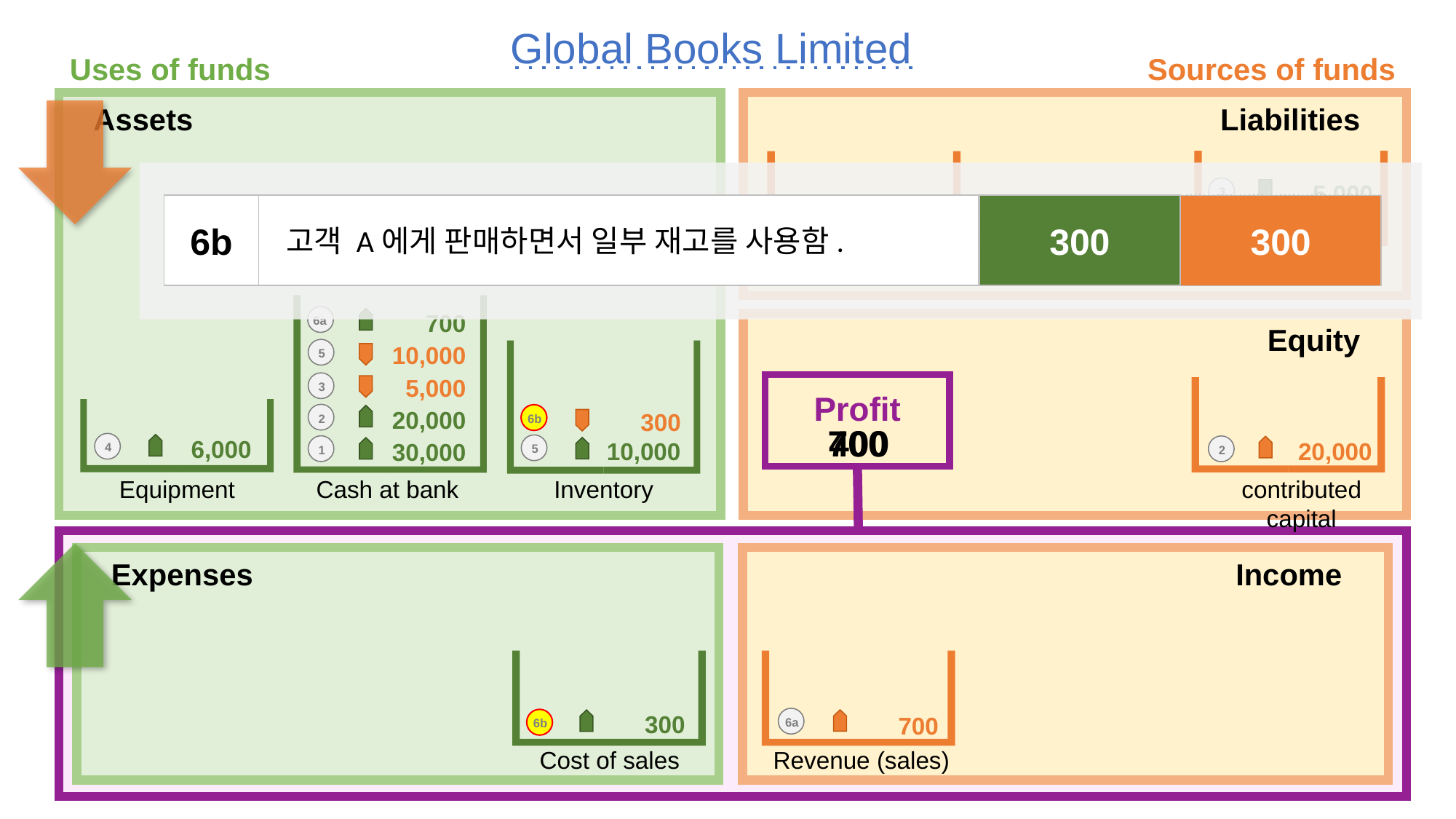

Global Books Limited
Uses of funds
Sources of funds
_Assets
Liabilities_
Equity_
Profit

_Expenses
Income_

5,000

3

300
6b
Cost of sales
300
Inventory
300
고객 A에게 판매하면서 일부 재고를 사용함.
300
6,000
30,000

4

1

Accounts payable
Bank loan

700

6a

10,000

5

5,000

3

20,000
300

2

6b

700
400

6,000
20,000
10,000
30,000

4

5

1

2

Equipment
Cash at bank
Inventory
contributed capital

300
700

6a

6b

Cost of sales
Revenue (sales)